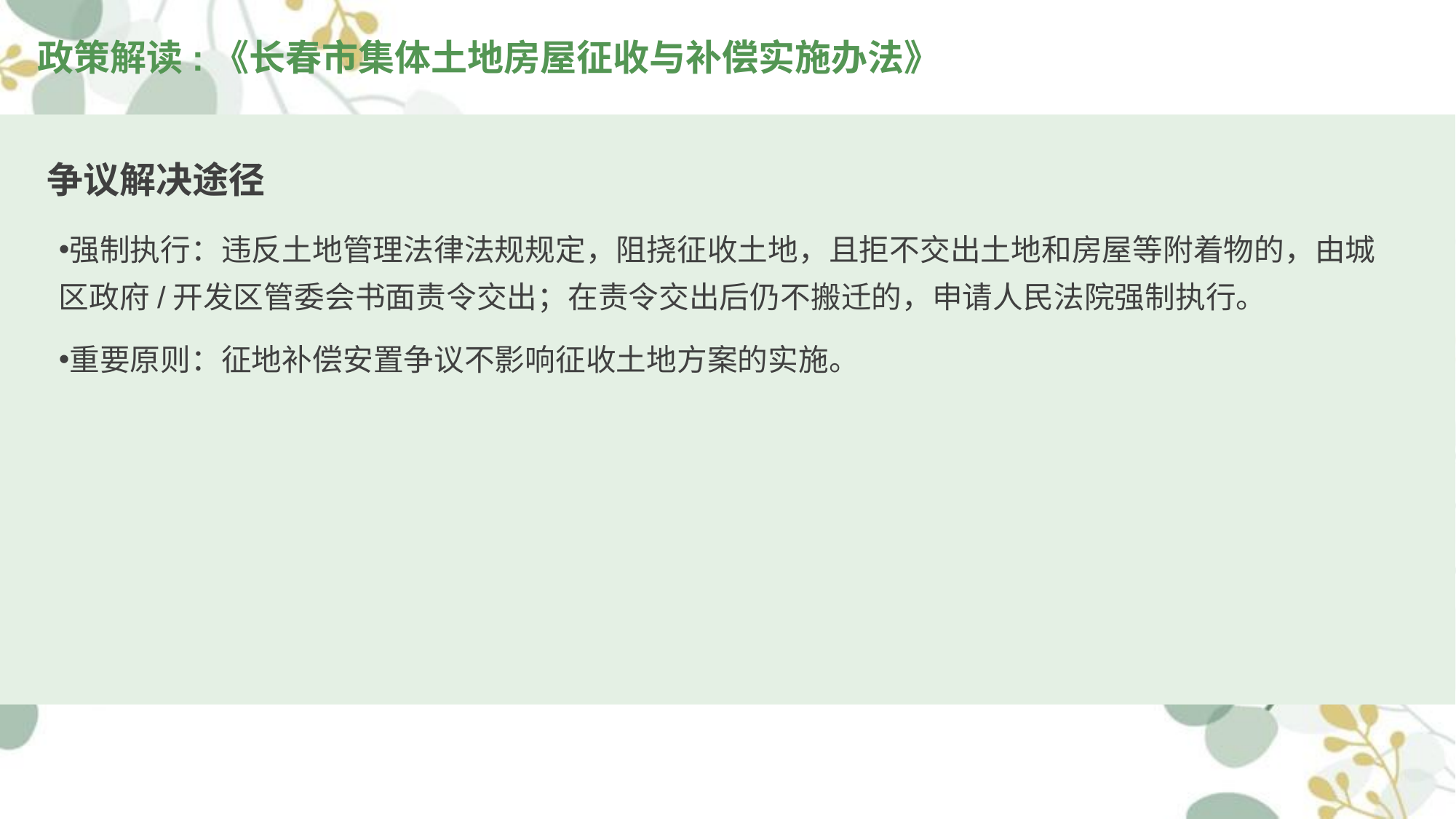

政策解读:《长春市集体土地房屋征收与补偿实施办法》

# 争议解决途径
强制执行：违反土地管理法律法规规定，阻挠征收土地，且拒不交出土地和房屋等附着物的，由城区政府/开发区管委会书面责令交出；在责令交出后仍不搬迁的，申请人民法院强制执行。
重要原则：征地补偿安置争议不影响征收土地方案的实施。